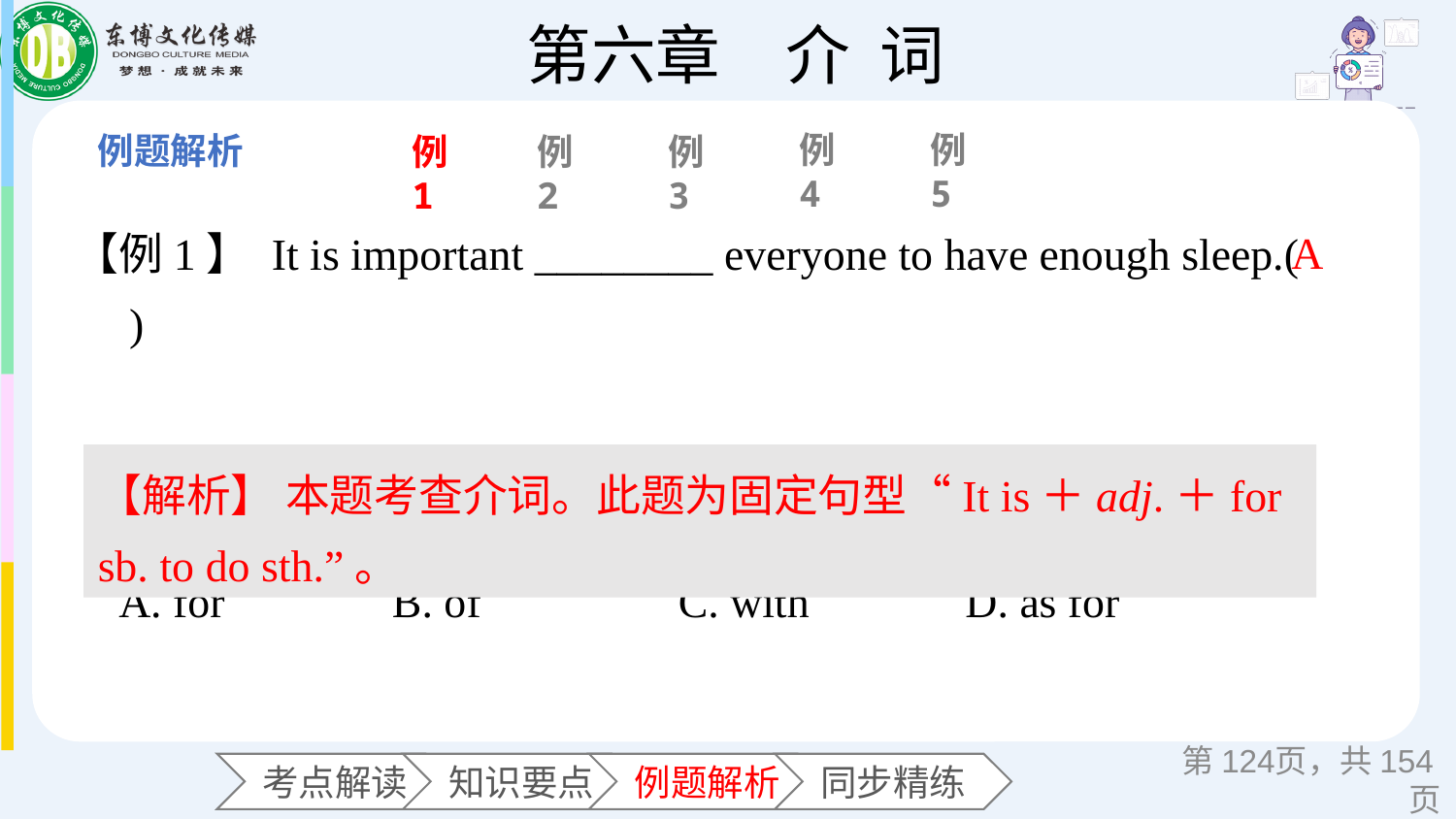

例4
例5
例1
例2
例3
【例1】 It is important ________ everyone to have enough sleep.(　　)
    A. for               B. of	               C. with              D. as for
A
【解析】 本题考查介词。此题为固定句型“It is＋adj.＋for sb. to do sth.”。
第124页，共154页